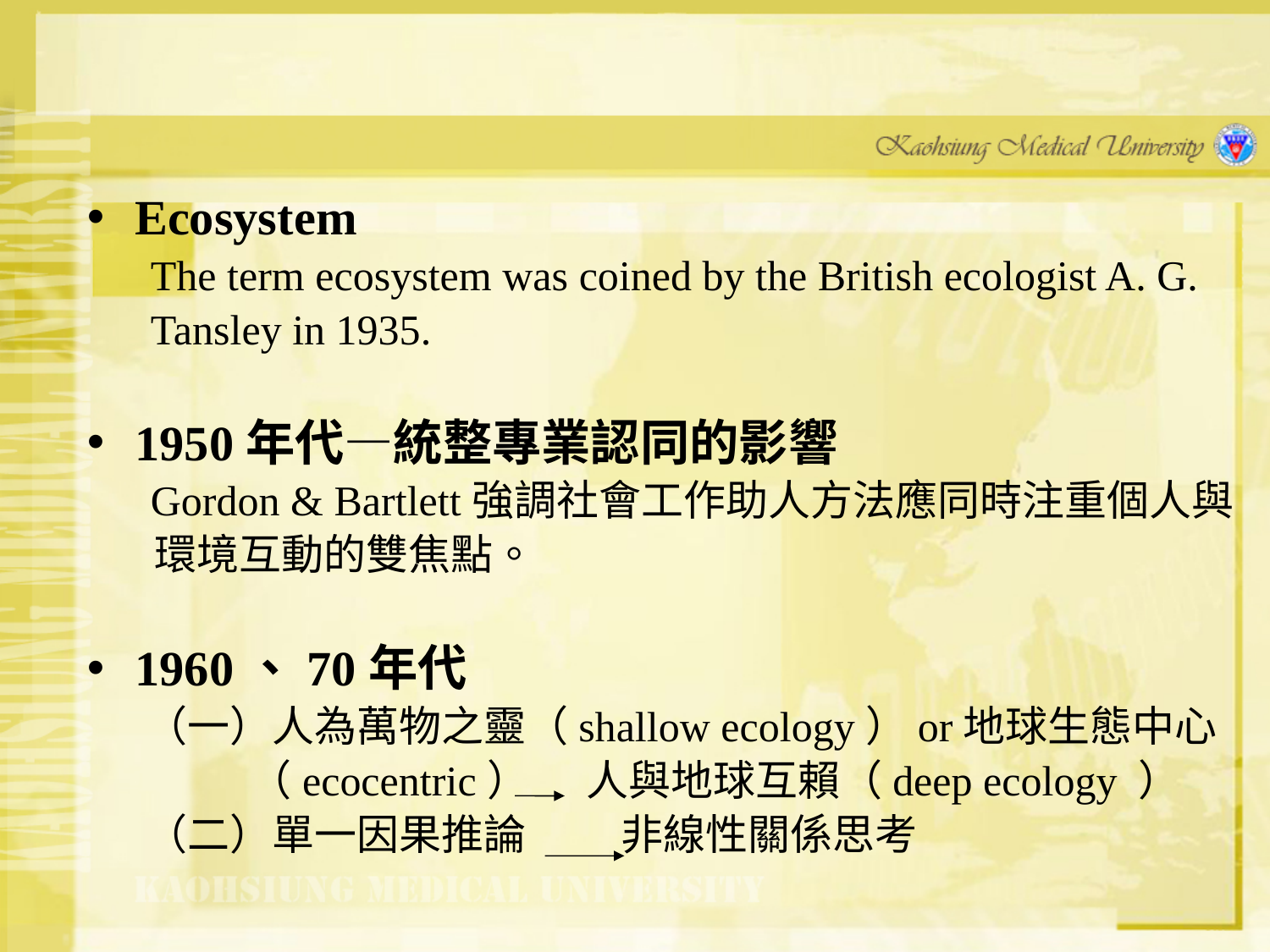

#
Ecosystem
      The term ecosystem was coined by the British ecologist A. G.
      Tansley in 1935.

1950年代—統整專業認同的影響
      Gordon & Bartlett強調社會工作助人方法應同時注重個人與
      環境互動的雙焦點。

1960、70年代
     （一）人為萬物之靈（shallow ecology）or地球生態中心
                （ecocentric）      人與地球互賴（deep ecology ）
     （二）單一因果推論          非線性關係思考